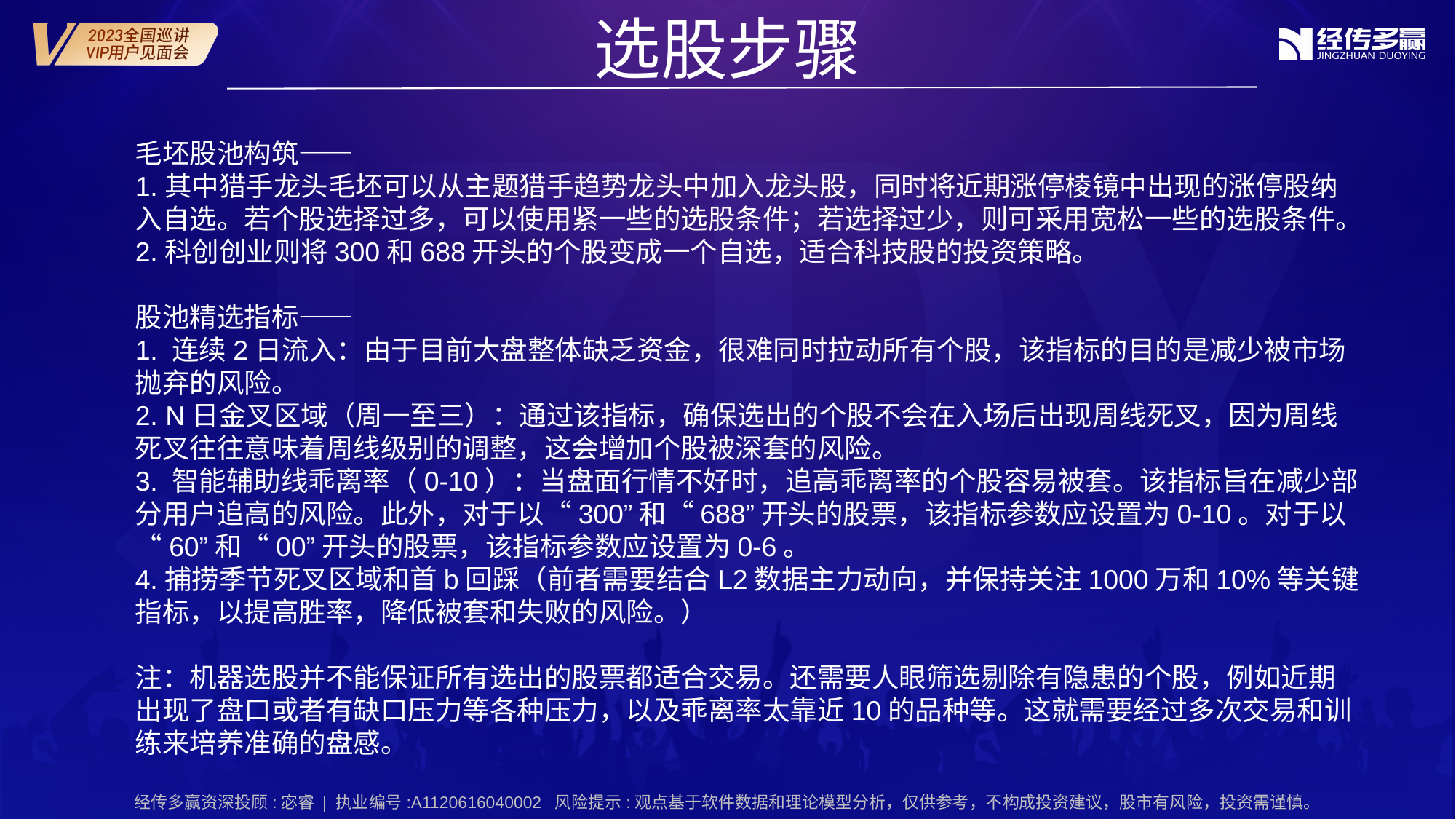

选股步骤
毛坯股池构筑——
1.其中猎手龙头毛坯可以从主题猎手趋势龙头中加入龙头股，同时将近期涨停棱镜中出现的涨停股纳入自选。若个股选择过多，可以使用紧一些的选股条件；若选择过少，则可采用宽松一些的选股条件。
2.科创创业则将300和688开头的个股变成一个自选，适合科技股的投资策略。

股池精选指标——
1. 连续2日流入：由于目前大盘整体缺乏资金，很难同时拉动所有个股，该指标的目的是减少被市场抛弃的风险。
2. N日金叉区域（周一至三）：通过该指标，确保选出的个股不会在入场后出现周线死叉，因为周线死叉往往意味着周线级别的调整，这会增加个股被深套的风险。
3. 智能辅助线乖离率（0-10）：当盘面行情不好时，追高乖离率的个股容易被套。该指标旨在减少部分用户追高的风险。此外，对于以“300”和“688”开头的股票，该指标参数应设置为0-10。对于以“60”和“00”开头的股票，该指标参数应设置为0-6。
4.捕捞季节死叉区域和首b回踩（前者需要结合L2数据主力动向，并保持关注1000万和10%等关键指标，以提高胜率，降低被套和失败的风险。）

注：机器选股并不能保证所有选出的股票都适合交易。还需要人眼筛选剔除有隐患的个股，例如近期出现了盘口或者有缺口压力等各种压力，以及乖离率太靠近10的品种等。这就需要经过多次交易和训练来培养准确的盘感。